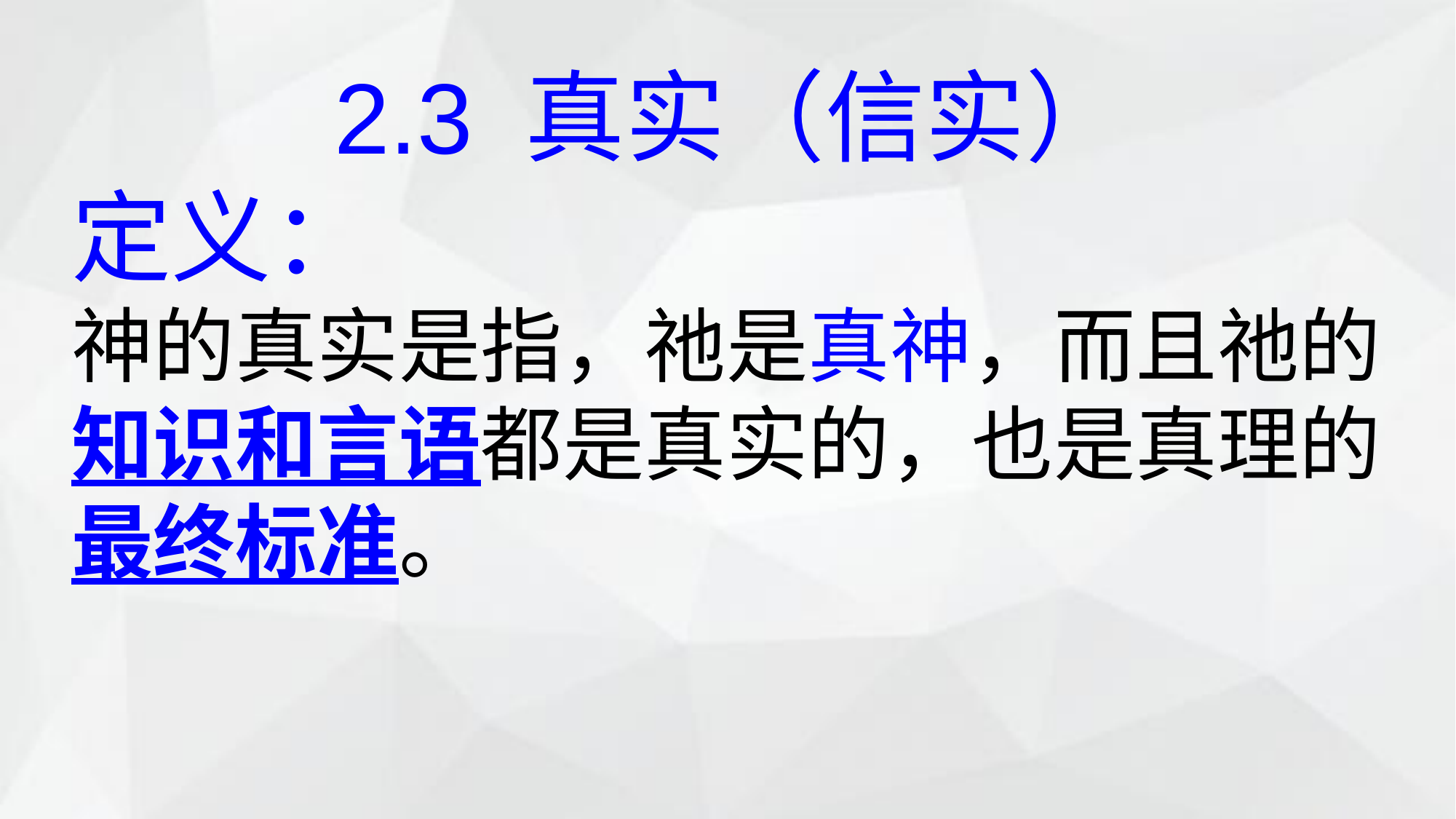

2.3 真实（信实）
定义：
神的真实是指，祂是真神，而且祂的知识和言语都是真实的，也是真理的最终标准。

29